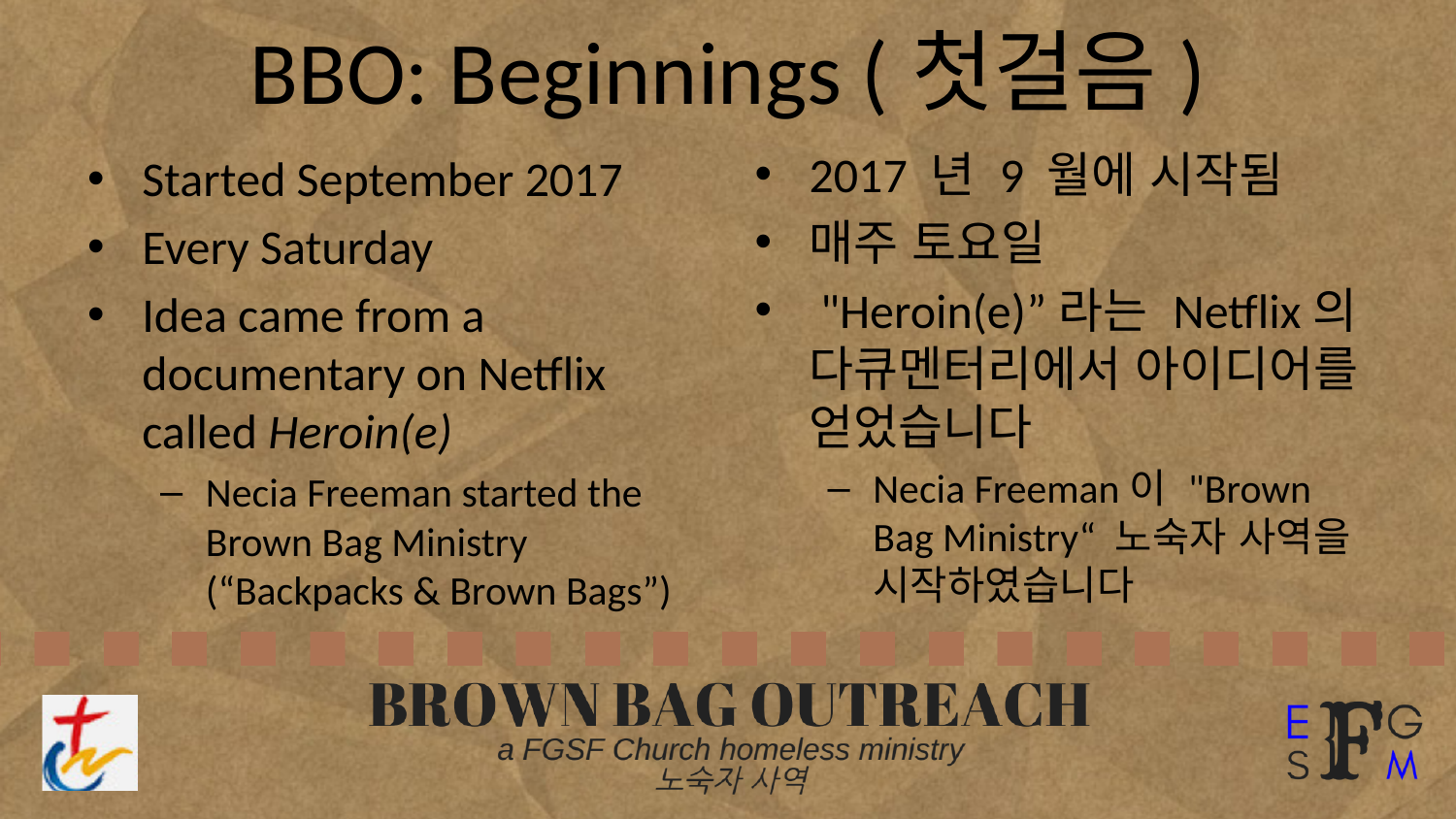

# BBO: Beginnings (첫걸음)
2017 년 9 월에 시작됨
매주 토요일
 "Heroin(e)”라는 Netflix의 다큐멘터리에서 아이디어를 얻었습니다
Necia Freeman이 "Brown Bag Ministry“ 노숙자 사역을 시작하였습니다
Started September 2017
Every Saturday
Idea came from a documentary on Netflix called Heroin(e)
Necia Freeman started the Brown Bag Ministry (“Backpacks & Brown Bags”)